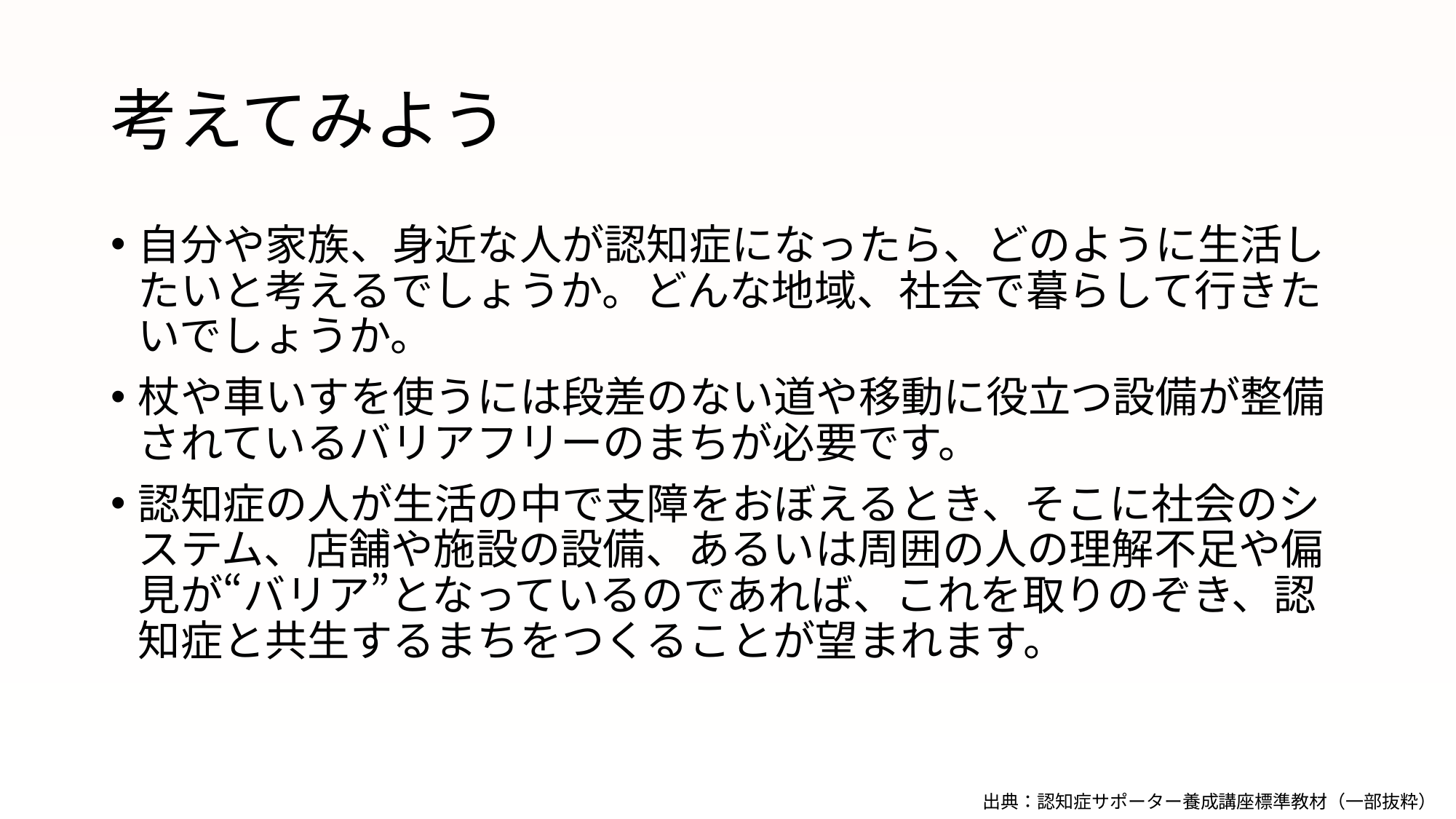

# 考えてみよう
自分や家族、身近な人が認知症になったら、どのように生活したいと考えるでしょうか。どんな地域、社会で暮らして行きたいでしょうか。
杖や車いすを使うには段差のない道や移動に役立つ設備が整備されているバリアフリーのまちが必要です。
認知症の人が生活の中で支障をおぼえるとき、そこに社会のシステム、店舗や施設の設備、あるいは周囲の人の理解不足や偏見が“バリア”となっているのであれば、これを取りのぞき、認知症と共生するまちをつくることが望まれます。
出典：認知症サポーター養成講座標準教材（一部抜粋）